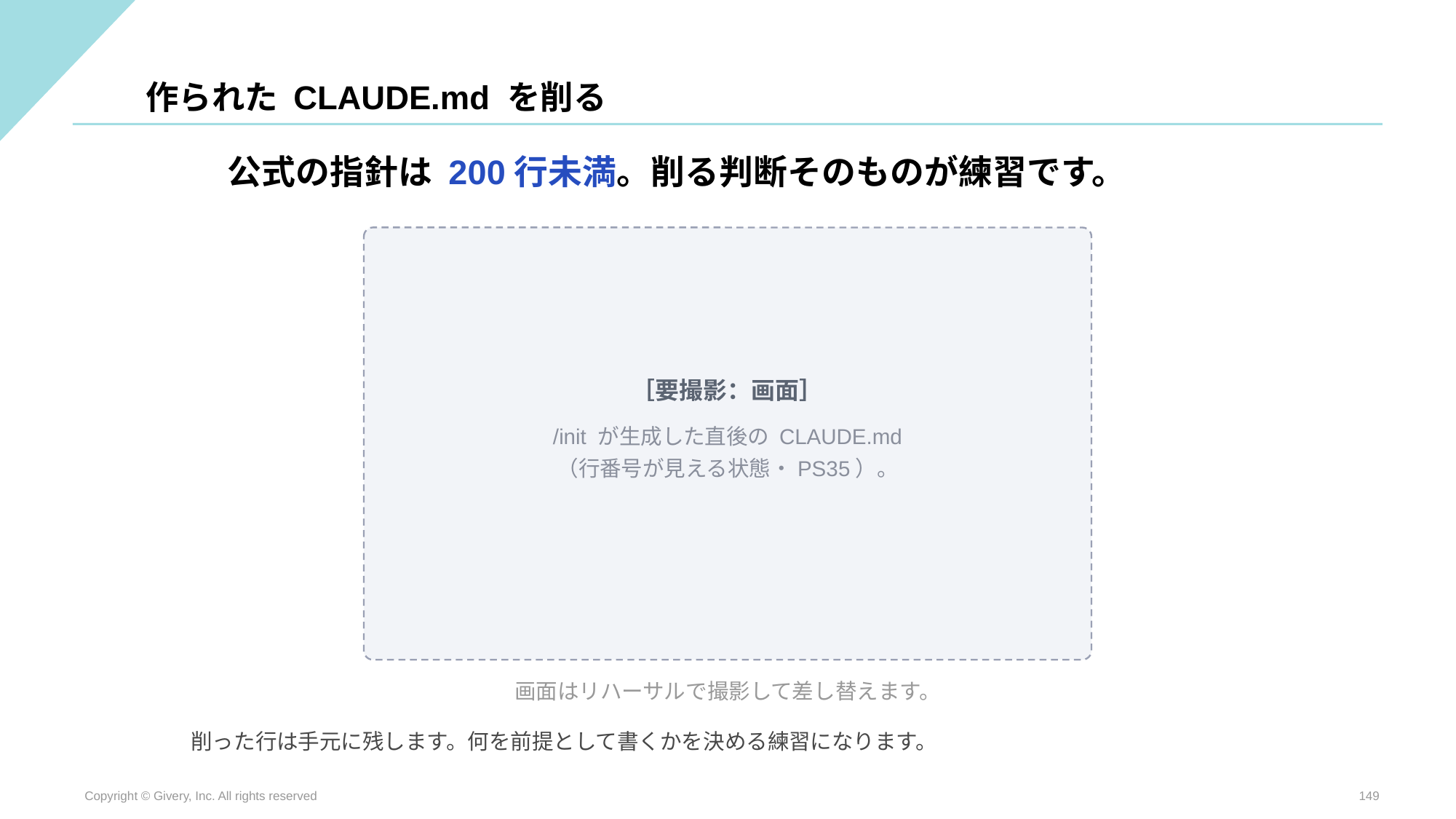

作られた CLAUDE.md を削る

公式の指針は 200行未満。削る判断そのものが練習です。

［要撮影：画面］
/init が生成した直後の CLAUDE.md
（行番号が見える状態・PS35）。
画面はリハーサルで撮影して差し替えます。
削った行は手元に残します。何を前提として書くかを決める練習になります。
Copyright © Givery, Inc. All rights reserved
149